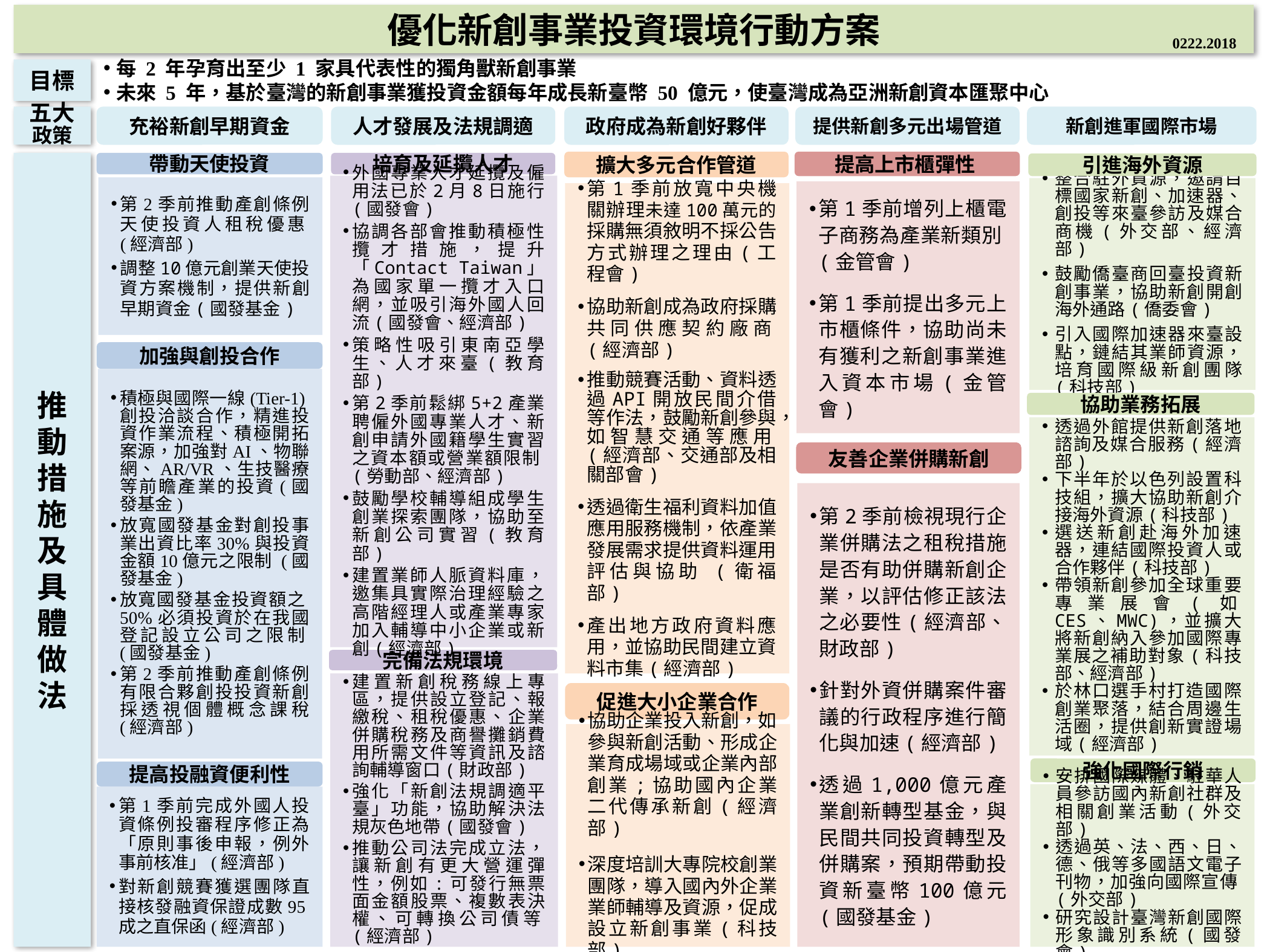

優化新創事業投資環境行動方案
0222.2018
每 2 年孕育出至少 1 家具代表性的獨角獸新創事業
未來 5 年，基於臺灣的新創事業獲投資金額每年成長新臺幣 50 億元，使臺灣成為亞洲新創資本匯聚中心
目標
五大政策
充裕新創早期資金
人才發展及法規調適
政府成為新創好夥伴
提供新創多元出場管道
新創進軍國際市場
擴大多元合作管道
提高上市櫃彈性
推動措施及具體做法
帶動天使投資
培育及延攬人才
引進海外資源
外國專業人才延攬及僱用法已於2月8日施行 (國發會)
協調各部會推動積極性攬才措施，提升「Contact Taiwan」為國家單一攬才入口網，並吸引海外國人回流(國發會、經濟部)
策略性吸引東南亞學生、人才來臺(教育部)
第2季前鬆綁5+2產業聘僱外國專業人才、新創申請外國籍學生實習之資本額或營業額限制(勞動部、經濟部)
鼓勵學校輔導組成學生創業探索團隊，協助至新創公司實習(教育部)
建置業師人脈資料庫，邀集具實際治理經驗之高階經理人或產業專家加入輔導中小企業或新創(經濟部)
第2季前推動產創條例天使投資人租稅優惠(經濟部)
調整10億元創業天使投資方案機制，提供新創早期資金(國發基金)
整合駐外資源，邀請目標國家新創、加速器、創投等來臺參訪及媒合商機(外交部、經濟部)
鼓勵僑臺商回臺投資新創事業，協助新創開創海外通路(僑委會)
引入國際加速器來臺設點，鏈結其業師資源，培育國際級新創團隊 (科技部)
第1季前增列上櫃電子商務為產業新類別(金管會)
第1季前提出多元上市櫃條件，協助尚未有獲利之新創事業進入資本市場(金管會)

第1季前放寬中央機關辦理未達100萬元的採購無須敘明不採公告方式辦理之理由(工程會)
協助新創成為政府採購共同供應契約廠商(經濟部)
推動競賽活動、資料透過API開放民間介借等作法，鼓勵新創參與，如智慧交通等應用(經濟部、交通部及相關部會)
透過衛生福利資料加值應用服務機制，依產業發展需求提供資料運用評估與協助 (衛福部)
產出地方政府資料應用，並協助民間建立資料市集(經濟部)

加強與創投合作
積極與國際一線(Tier-1)創投洽談合作，精進投資作業流程、積極開拓案源，加強對AI、物聯網、AR/VR、生技醫療等前瞻產業的投資(國發基金)
放寬國發基金對創投事業出資比率30%與投資金額10億元之限制 (國發基金)
放寬國發基金投資額之50%必須投資於在我國登記設立公司之限制(國發基金)
第2季前推動產創條例有限合夥創投投資新創採透視個體概念課稅 (經濟部)
協助業務拓展
透過外館提供新創落地諮詢及媒合服務(經濟部)
下半年於以色列設置科技組，擴大協助新創介接海外資源(科技部)
選送新創赴海外加速器，連結國際投資人或合作夥伴(科技部)
帶領新創參加全球重要專業展會(如CES、MWC)，並擴大將新創納入參加國際專業展之補助對象(科技部、經濟部)
於林口選手村打造國際創業聚落，結合周邊生活圈，提供創新實證場域(經濟部)
友善企業併購新創
第2季前檢視現行企業併購法之租稅措施是否有助併購新創企業，以評估修正該法之必要性(經濟部、財政部)
針對外資併購案件審議的行政程序進行簡化與加速(經濟部)
透過1,000億元產業創新轉型基金，與民間共同投資轉型及併購案，預期帶動投資新臺幣100億元 (國發基金)
完備法規環境
建置新創稅務線上專區，提供設立登記、報繳稅、租稅優惠、企業併購稅務及商譽攤銷費用所需文件等資訊及諮詢輔導窗口(財政部)
強化「新創法規調適平臺」功能，協助解決法規灰色地帶(國發會)
推動公司法完成立法，讓新創有更大營運彈性，例如:可發行無票面金額股票、複數表決權、可轉換公司債等(經濟部)
促進大小企業合作
協助企業投入新創，如參與新創活動、形成企業育成場域或企業內部創業;協助國內企業二代傳承新創(經濟部)
深度培訓大專院校創業團隊，導入國內外企業業師輔導及資源，促成設立新創事業(科技部)
強化國際行銷
提高投融資便利性
安排國際媒體、駐華人員參訪國內新創社群及相關創業活動(外交部)
透過英、法、西、日、德、俄等多國語文電子刊物，加強向國際宣傳(外交部)
研究設計臺灣新創國際形象識別系統(國發會)
第1季前完成外國人投資條例投審程序修正為「原則事後申報，例外事前核准」(經濟部)
對新創競賽獲選團隊直接核發融資保證成數95成之直保函(經濟部)